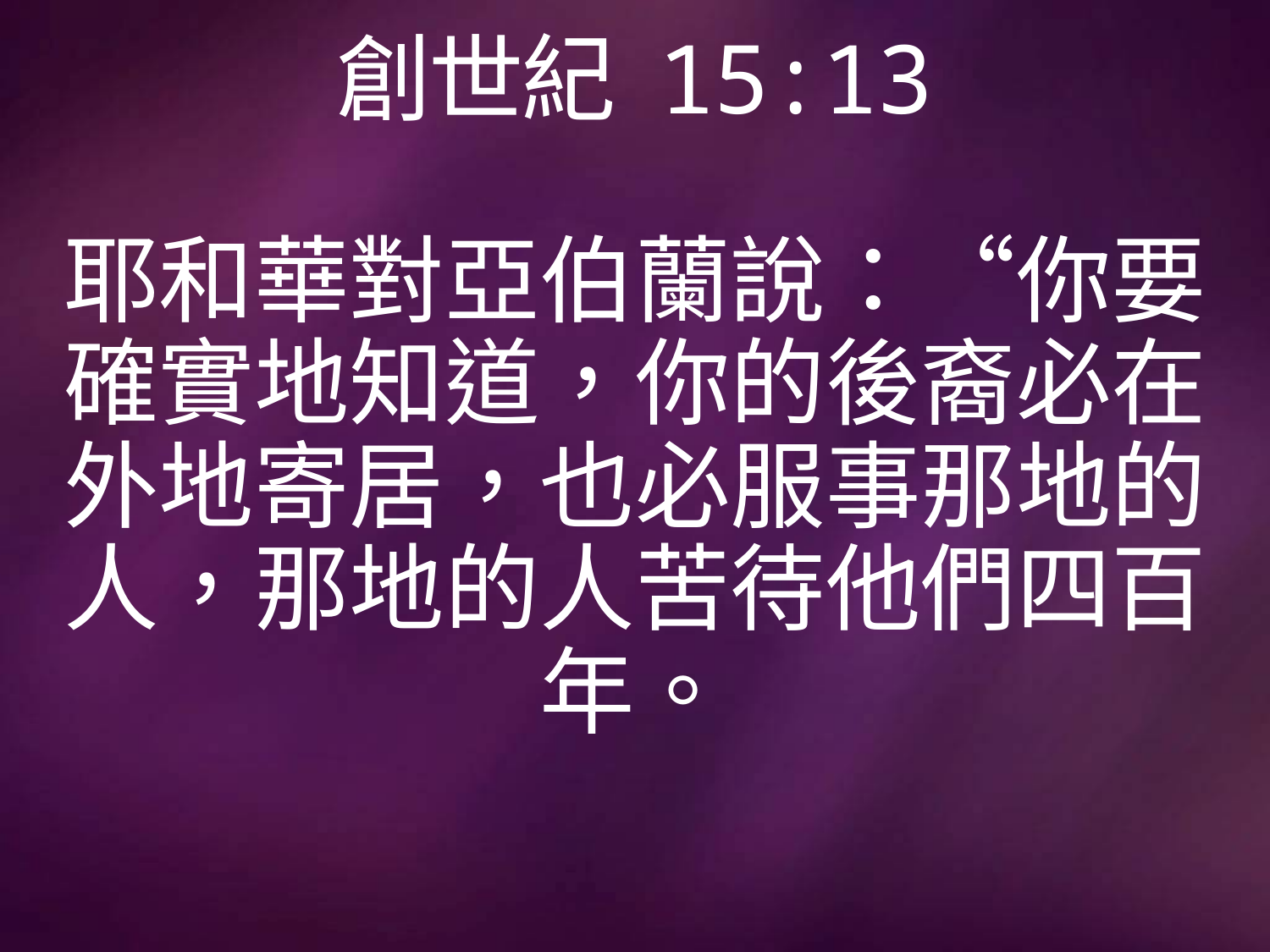

# 創世紀 15:13
耶和華對亞伯蘭說：“你要確實地知道，你的後裔必在外地寄居，也必服事那地的人，那地的人苦待他們四百年。